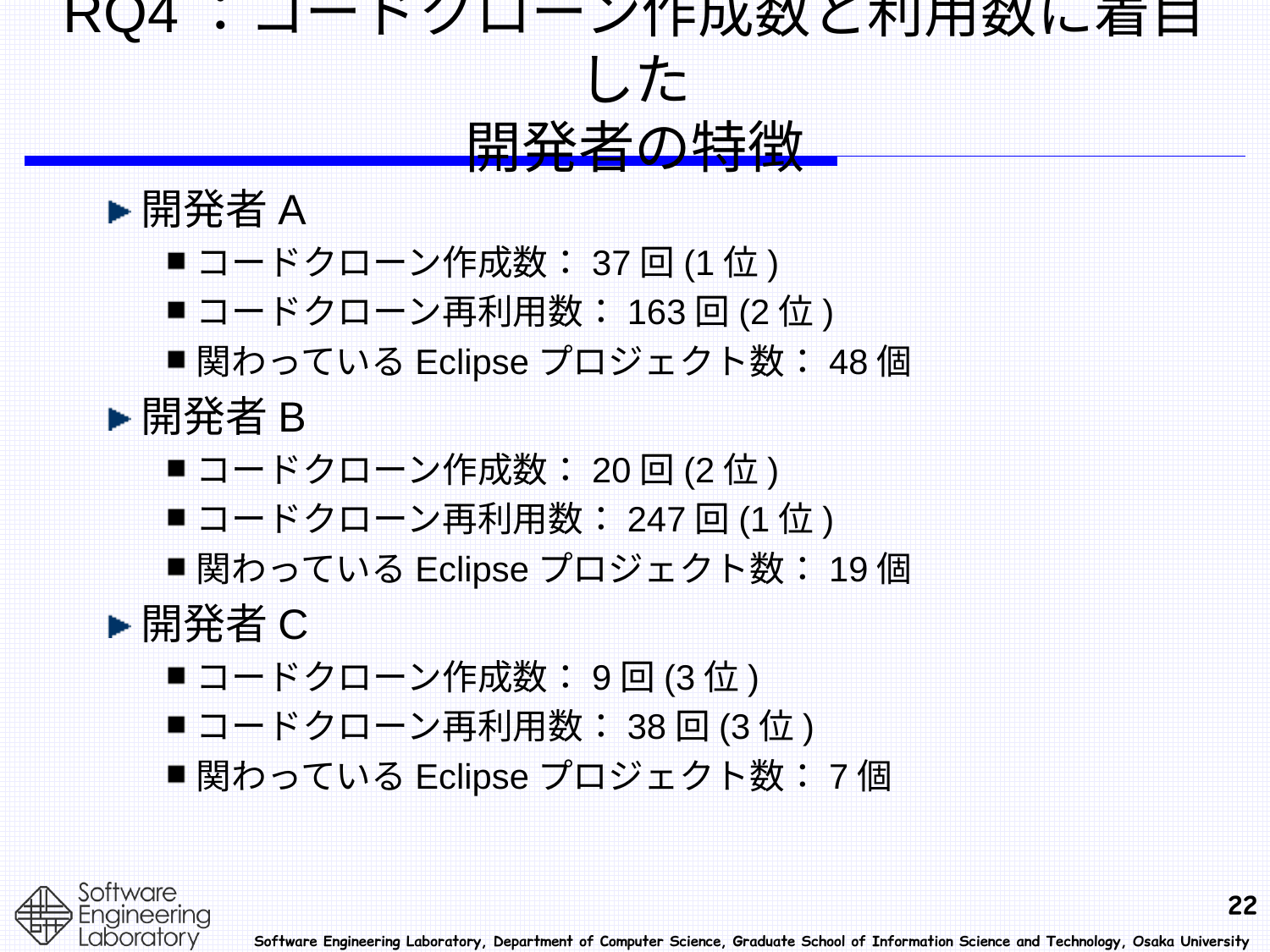

# RQ4：コードクローン作成数と利用数に着目した 開発者の特徴
開発者A
コードクローン作成数：37回(1位)
コードクローン再利用数：163回(2位)
関わっているEclipseプロジェクト数：48個
開発者B
コードクローン作成数：20回(2位)
コードクローン再利用数：247回(1位)
関わっているEclipseプロジェクト数：19個
開発者C
コードクローン作成数：9回(3位)
コードクローン再利用数：38回(3位)
関わっているEclipseプロジェクト数：7個